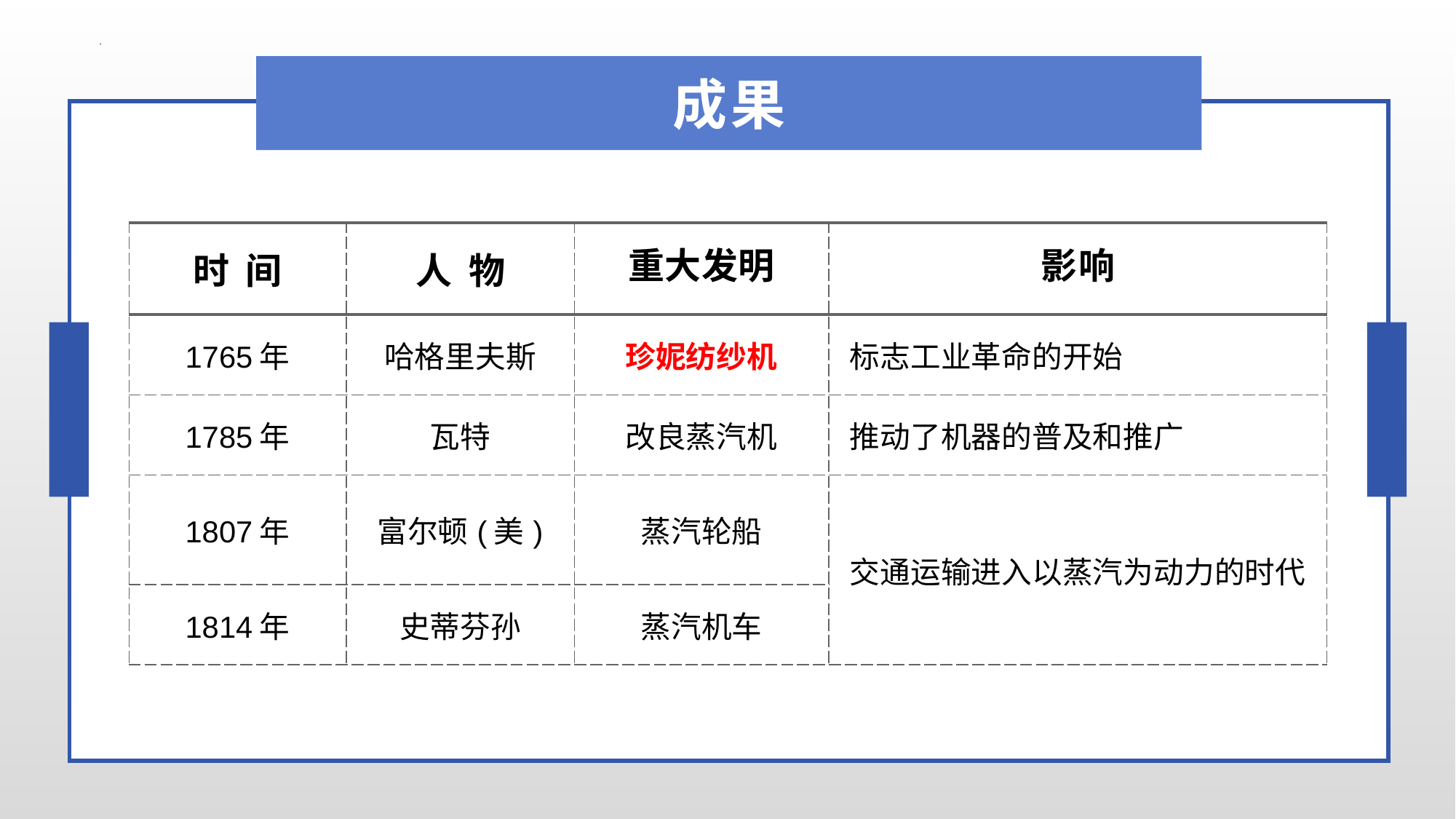

成果

| 时 间 | 人 物 | 重大发明 | 影响 |
| --- | --- | --- | --- |
| 1765年 | 哈格里夫斯 | 珍妮纺纱机 | 标志工业革命的开始 |
| 1785年 | 瓦特 | 改良蒸汽机 | 推动了机器的普及和推广 |
| 1807年 | 富尔顿(美) | 蒸汽轮船 | 交通运输进入以蒸汽为动力的时代 |
| 1814年 | 史蒂芬孙 | 蒸汽机车 |  |